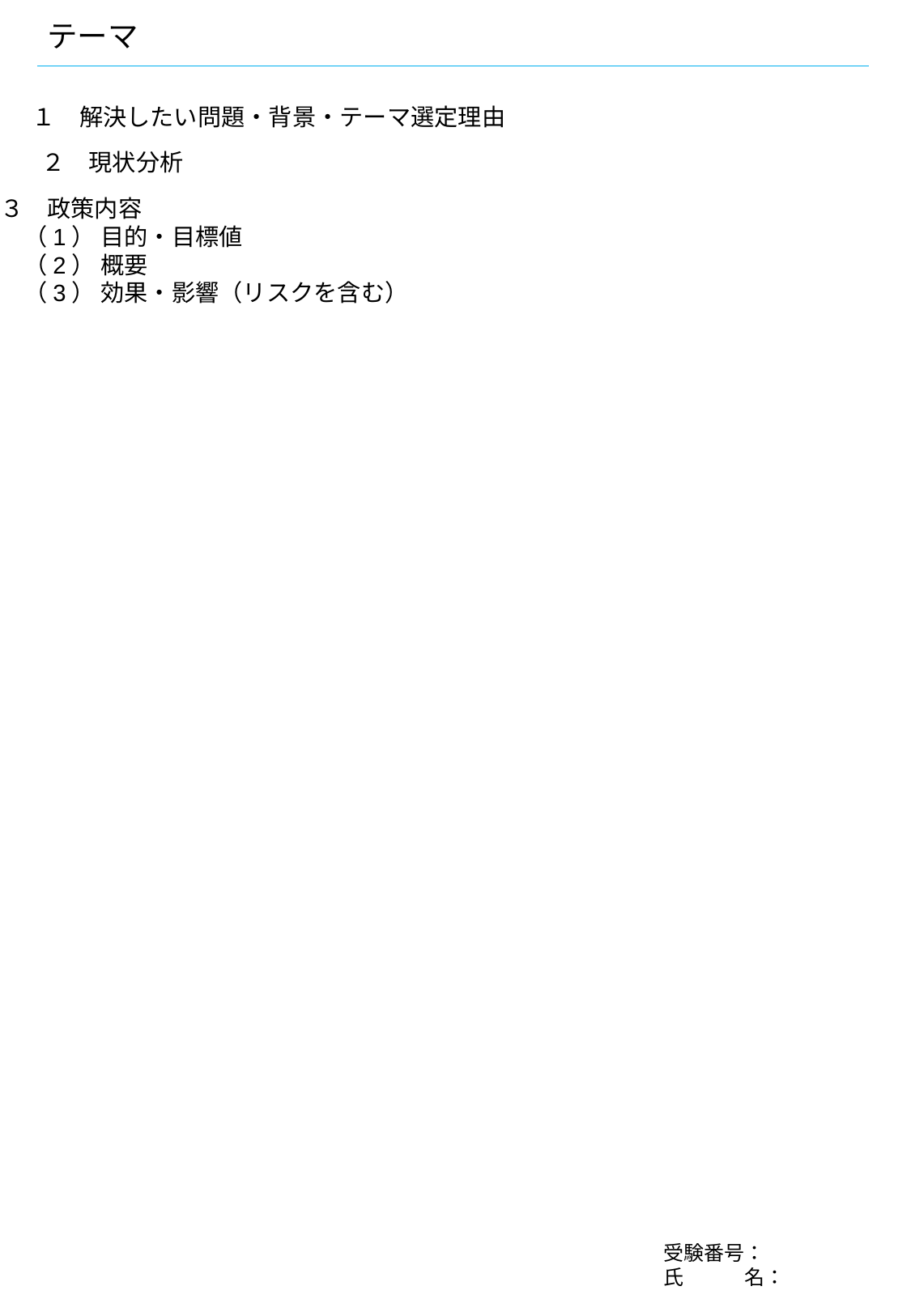

テーマ
１　解決したい問題・背景・テーマ選定理由
２　現状分析
３　政策内容
　（1） 目的・目標値
　（2） 概要
　（3） 効果・影響（リスクを含む）

受験番号：
氏　　　名：